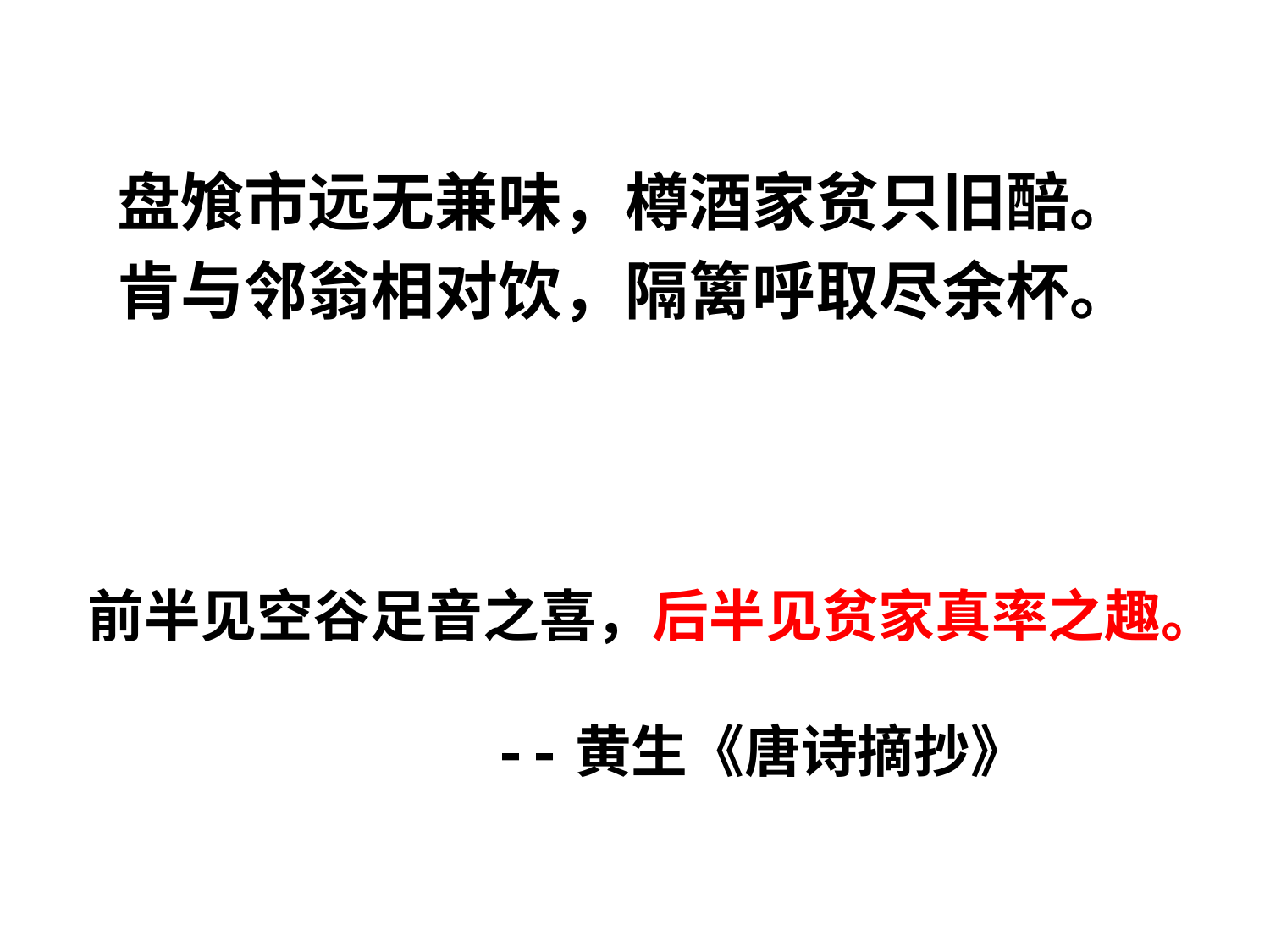

盘飧市远无兼味，樽酒家贫只旧醅。
肯与邻翁相对饮，隔篱呼取尽余杯。
前半见空谷足音之喜，后半见贫家真率之趣。
            --黄生《唐诗摘抄》